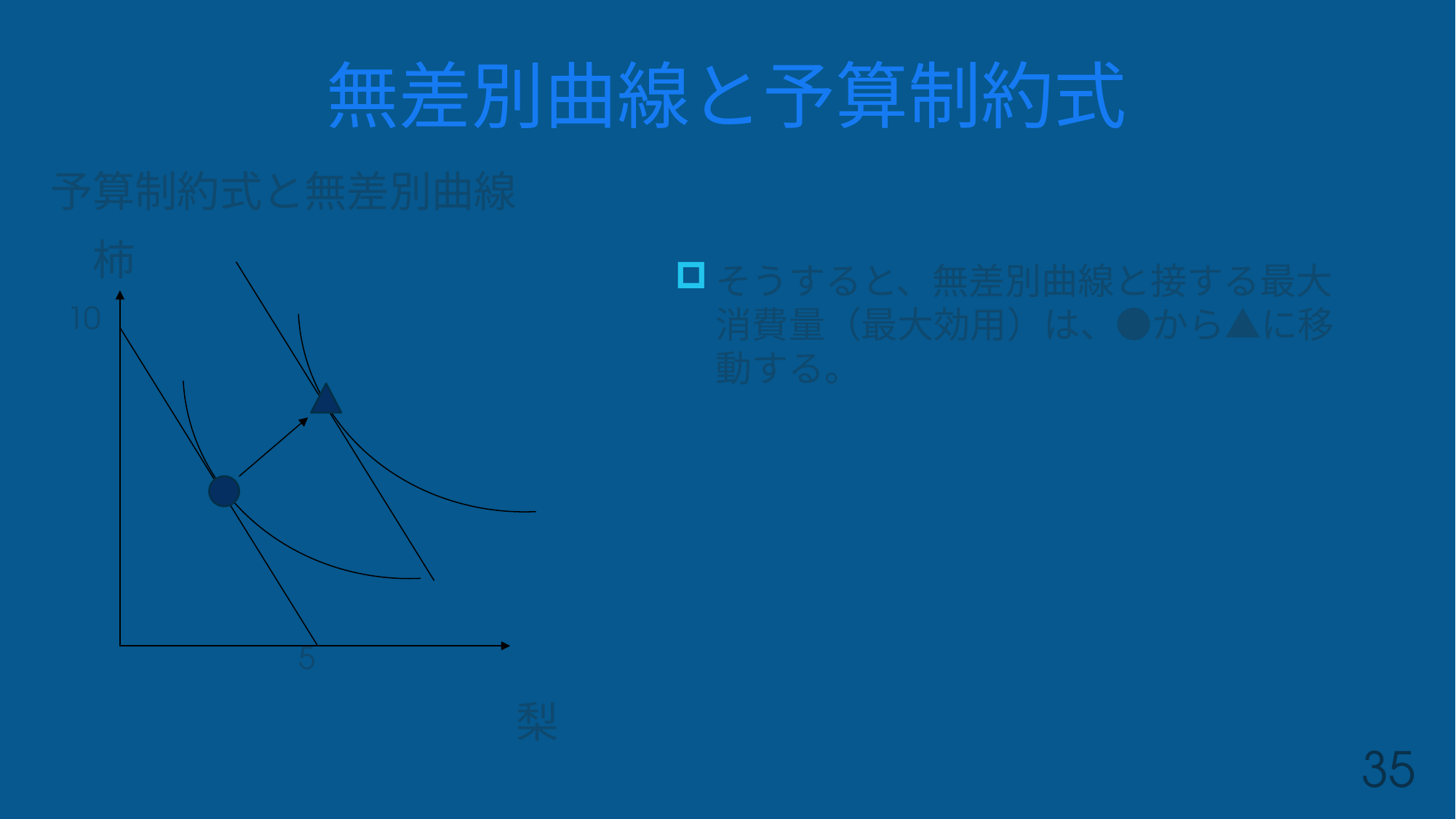

# 無差別曲線と予算制約式

予算制約式と無差別曲線
　柿
  10

                     5
　　　　　　　　　　　梨
そうすると、無差別曲線と接する最大消費量（最大効用）は、●から▲に移動する。
35